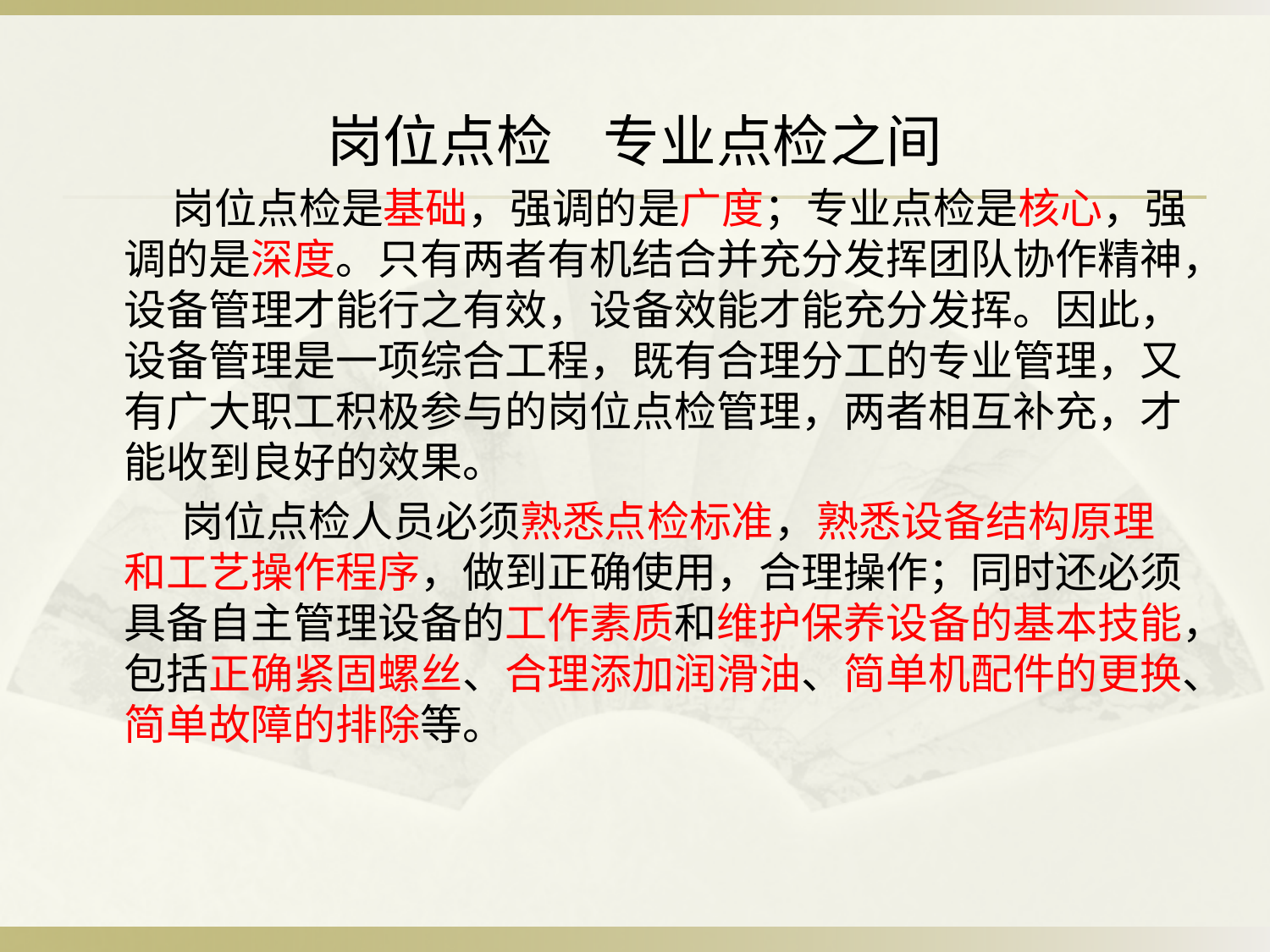

岗位点检    专业点检之间
         岗位点检是基础，强调的是广度；专业点检是核心，强调的是深度。只有两者有机结合并充分发挥团队协作精神，设备管理才能行之有效，设备效能才能充分发挥。因此，设备管理是一项综合工程，既有合理分工的专业管理，又有广大职工积极参与的岗位点检管理，两者相互补充，才能收到良好的效果。
          岗位点检人员必须熟悉点检标准，熟悉设备结构原理和工艺操作程序，做到正确使用，合理操作；同时还必须具备自主管理设备的工作素质和维护保养设备的基本技能，包括正确紧固螺丝、合理添加润滑油、简单机配件的更换、简单故障的排除等。